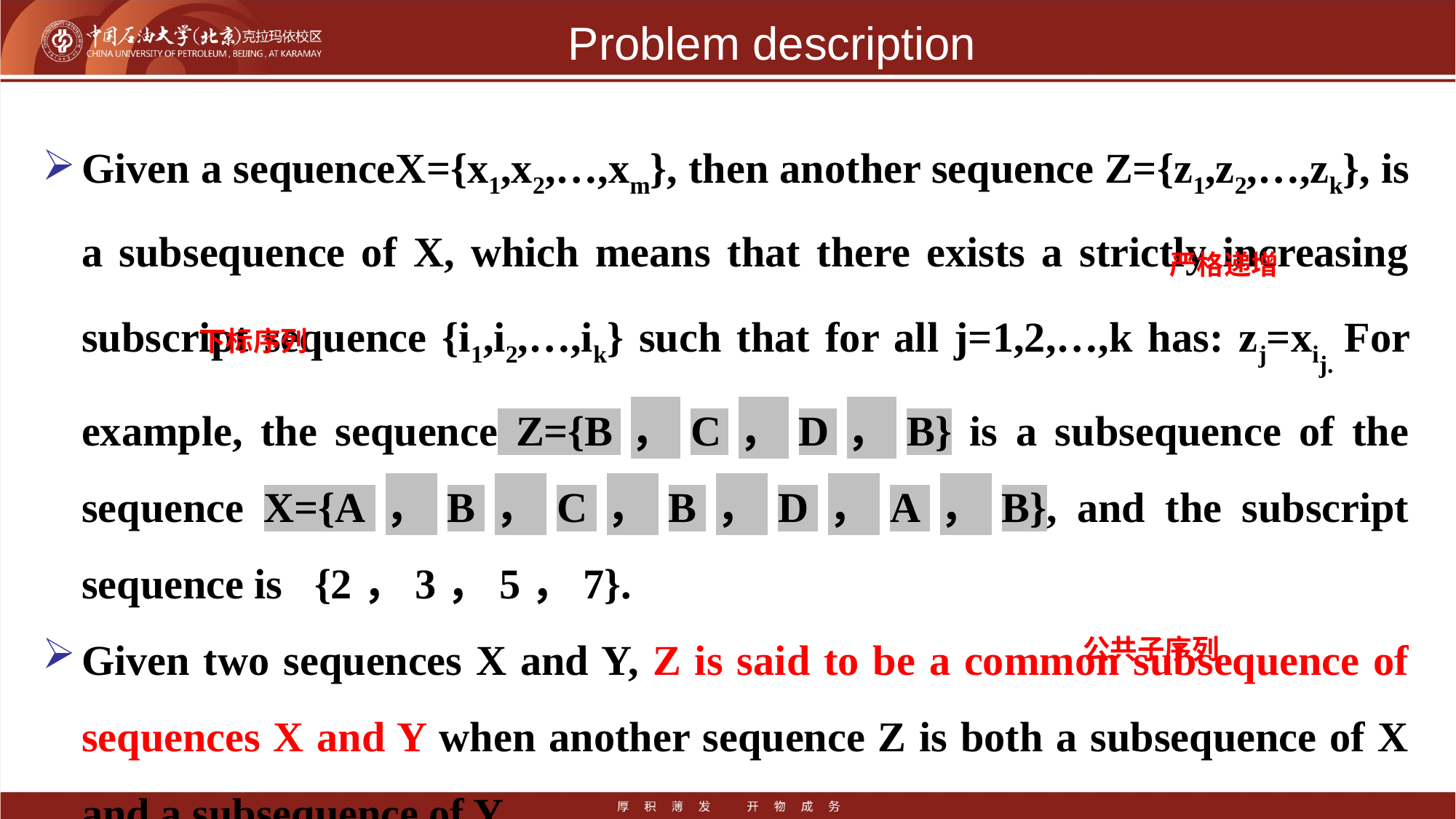

# Problem description
Given a sequenceX={x1,x2,…,xm}, then another sequence Z={z1,z2,…,zk}, is a subsequence of X, which means that there exists a strictly increasing subscript sequence {i1,i2,…,ik} such that for all j=1,2,…,k has: zj=xij. For example, the sequence Z={B，C，D，B} is a subsequence of the sequence X={A，B，C，B，D，A，B}, and the subscript sequence is   {2，3，5，7}.
Given two sequences X and Y, Z is said to be a common subsequence of sequences X and Y when another sequence Z is both a subsequence of X and a subsequence of Y.
严格递增
下标序列
公共子序列